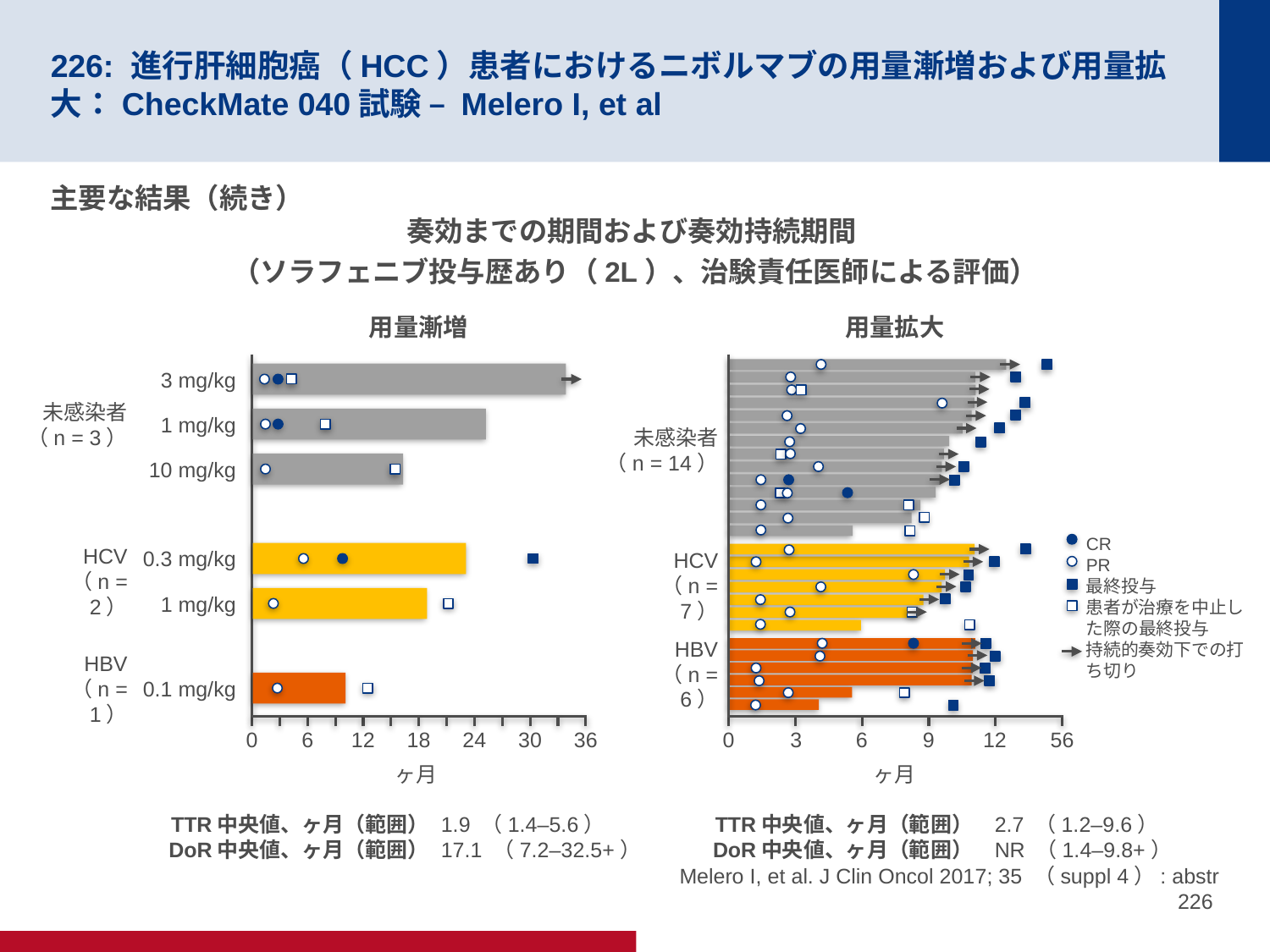

# 226: 進行肝細胞癌（HCC）患者におけるニボルマブの用量漸増および用量拡大：CheckMate 040試験 – Melero I, et al
主要な結果（続き）
奏効までの期間および奏効持続期間
（ソラフェニブ投与歴あり（2L）、治験責任医師による評価）
用量漸増

3 mg/kg

未感染者
（n = 3）
1 mg/kg

10 mg/kg

0.3 mg/kg

HCV
（n = 2）

1 mg/kg

HBV
（n = 1）
0.1 mg/kg

0
6
12
18
24
30
36
ヶ月
TTR中央値、ヶ月（範囲）
DoR中央値、ヶ月（範囲）
1.9 （1.4–5.6）
17.1 （7.2–32.5+）
用量拡大

未感染者
（n = 14）

CR
PR
最終投与
患者が治療を中止した際の最終投与
持続的奏効下での打ち切り

HCV
（n = 7）

HBV
（n = 6）

0
3
6
9
12
56
ヶ月
TTR中央値、ヶ月（範囲）
DoR中央値、ヶ月（範囲）
2.7 （1.2–9.6）
NR （1.4–9.8+）
Melero I, et al. J Clin Oncol 2017; 35 （suppl 4）: abstr 226